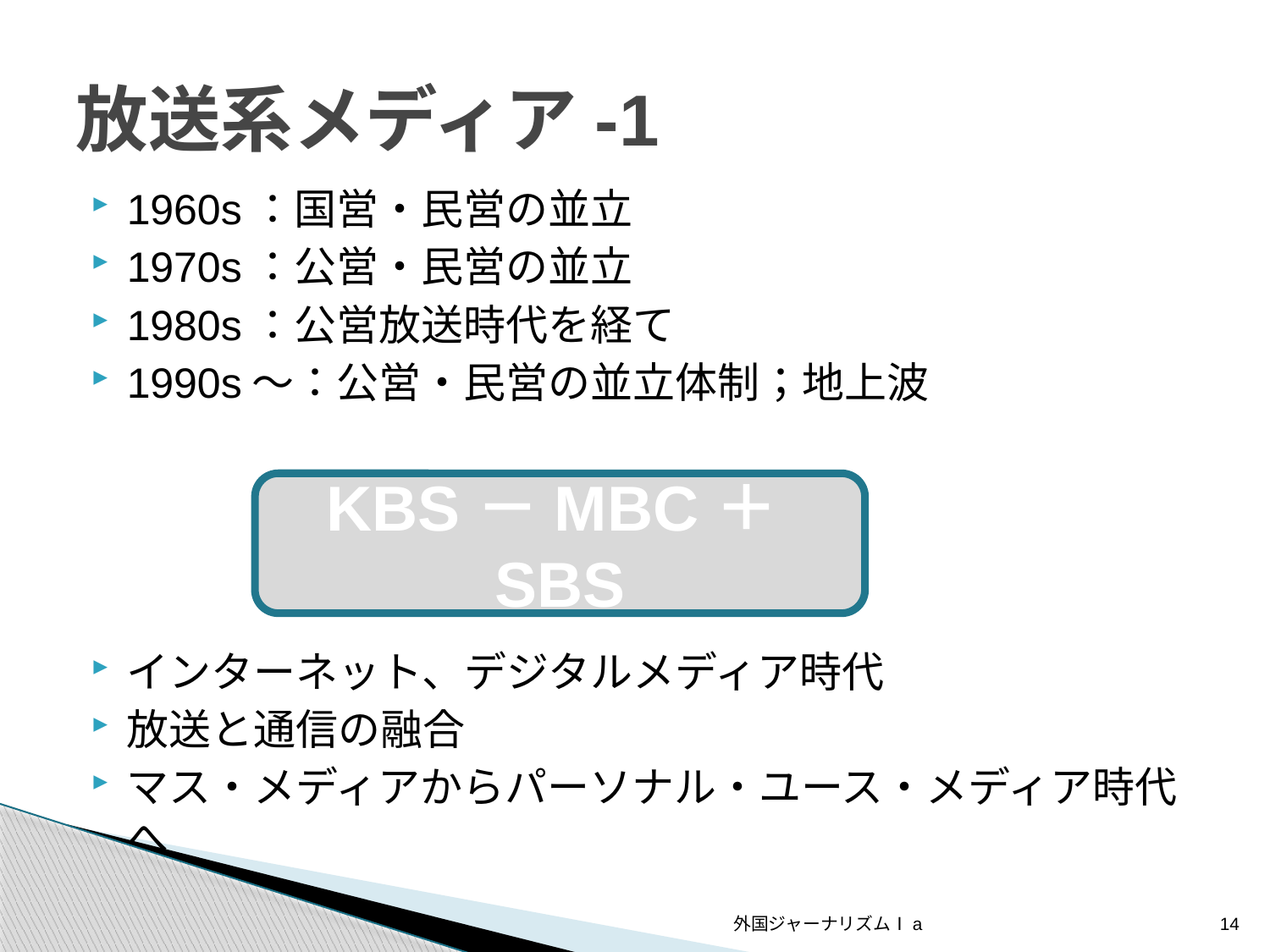

# 放送系メディア-1
1960s：国営・民営の並立
1970s：公営・民営の並立
1980s：公営放送時代を経て
1990s～：公営・民営の並立体制；地上波

インターネット、デジタルメディア時代
放送と通信の融合
マス・メディアからパーソナル・ユース・メディア時代へ
KBS－MBC＋SBS
外国ジャーナリズムⅠa
14